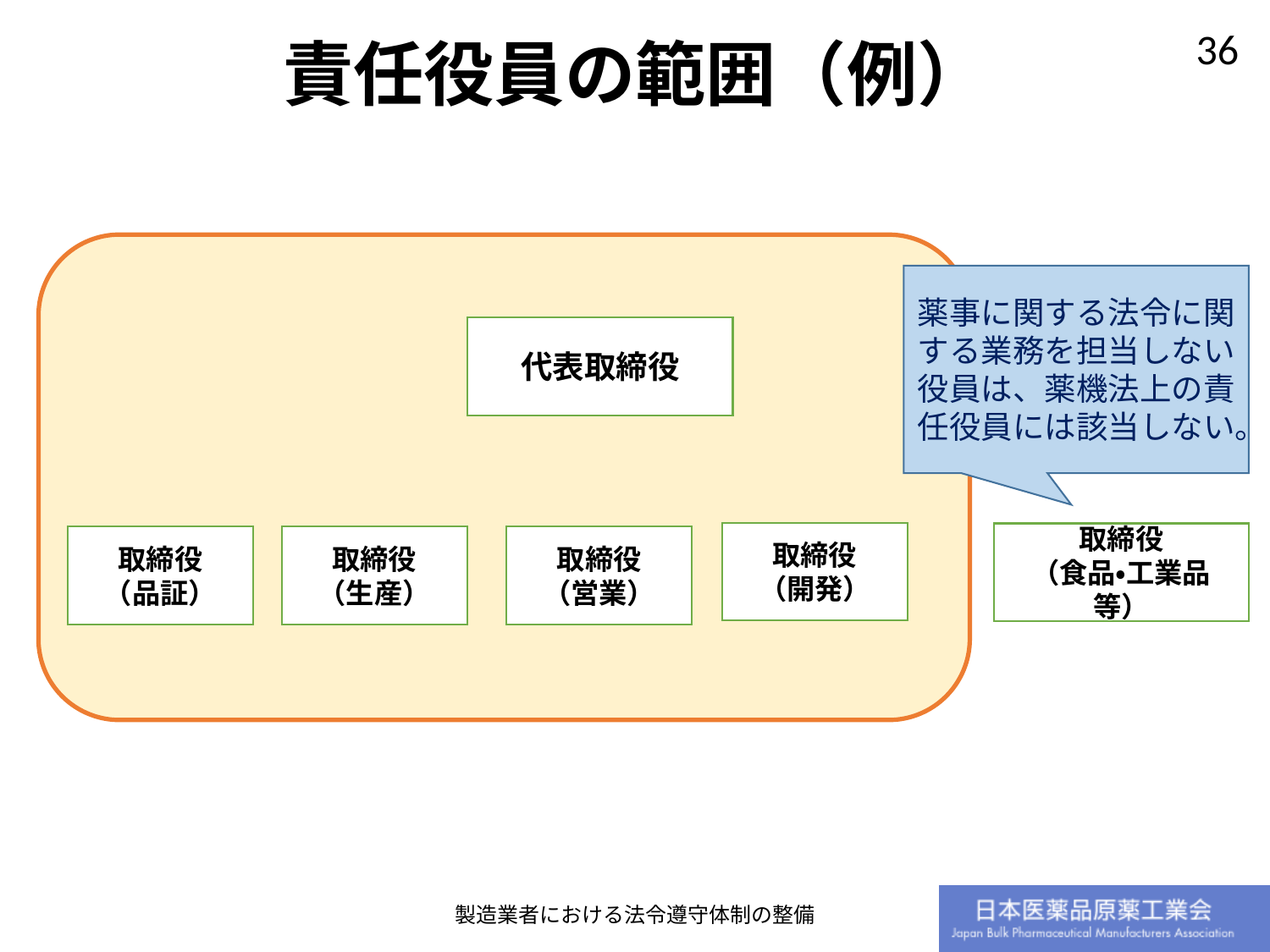

責任役員の範囲（例）

薬事に関する法令に関する業務を担当しない役員は、薬機法上の責任役員には該当しない。
代表取締役
取締役
（開発）
取締役
（食品・工業品等）
取締役
（営業）
取締役
（品証）
取締役
（生産）
製造業者における法令遵守体制の整備